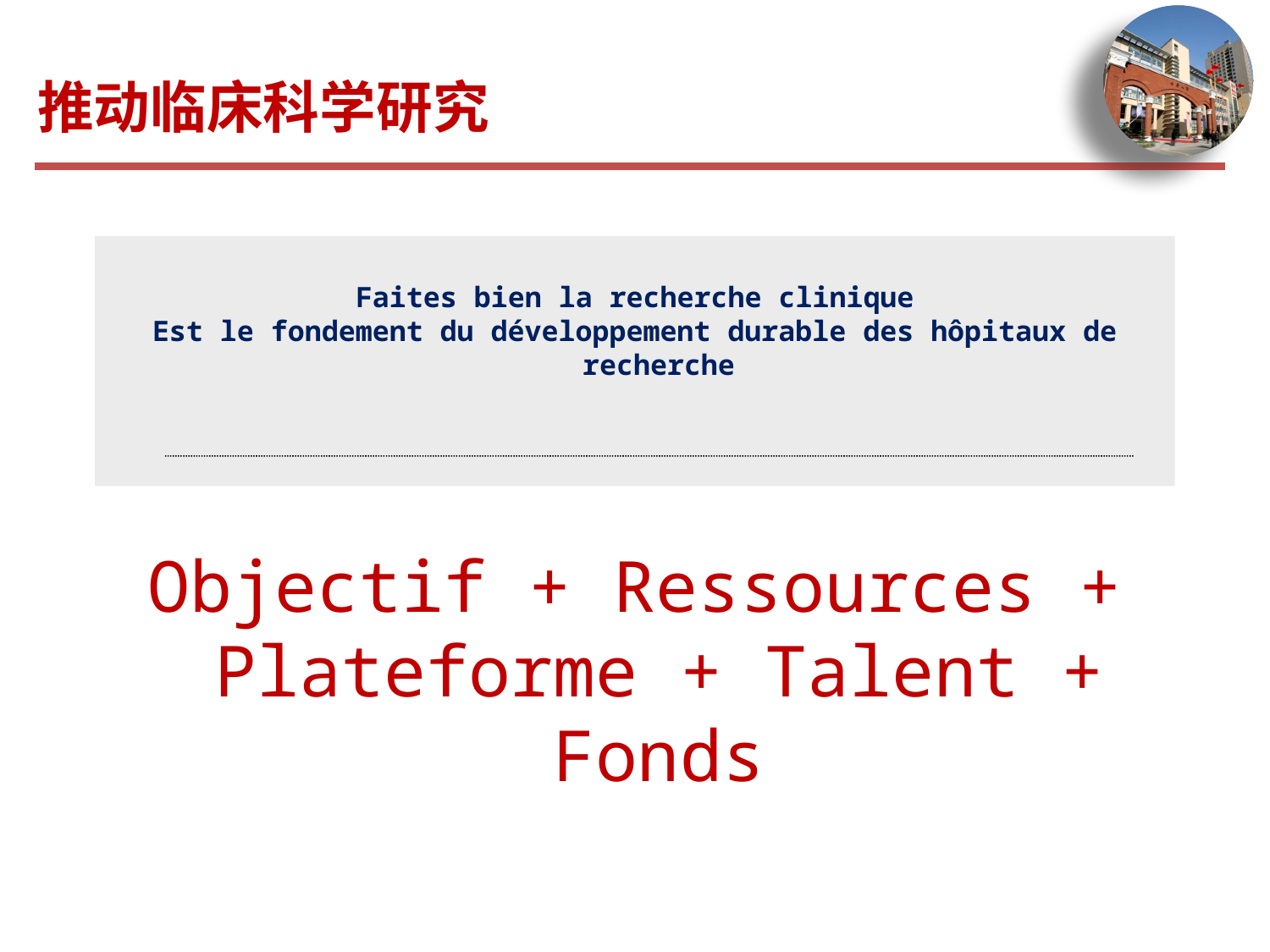

推动临床科学研究

Faites bien la recherche clinique
Est le fondement du développement durable des hôpitaux de recherche
Objectif + Ressources + Plateforme + Talent + Fonds